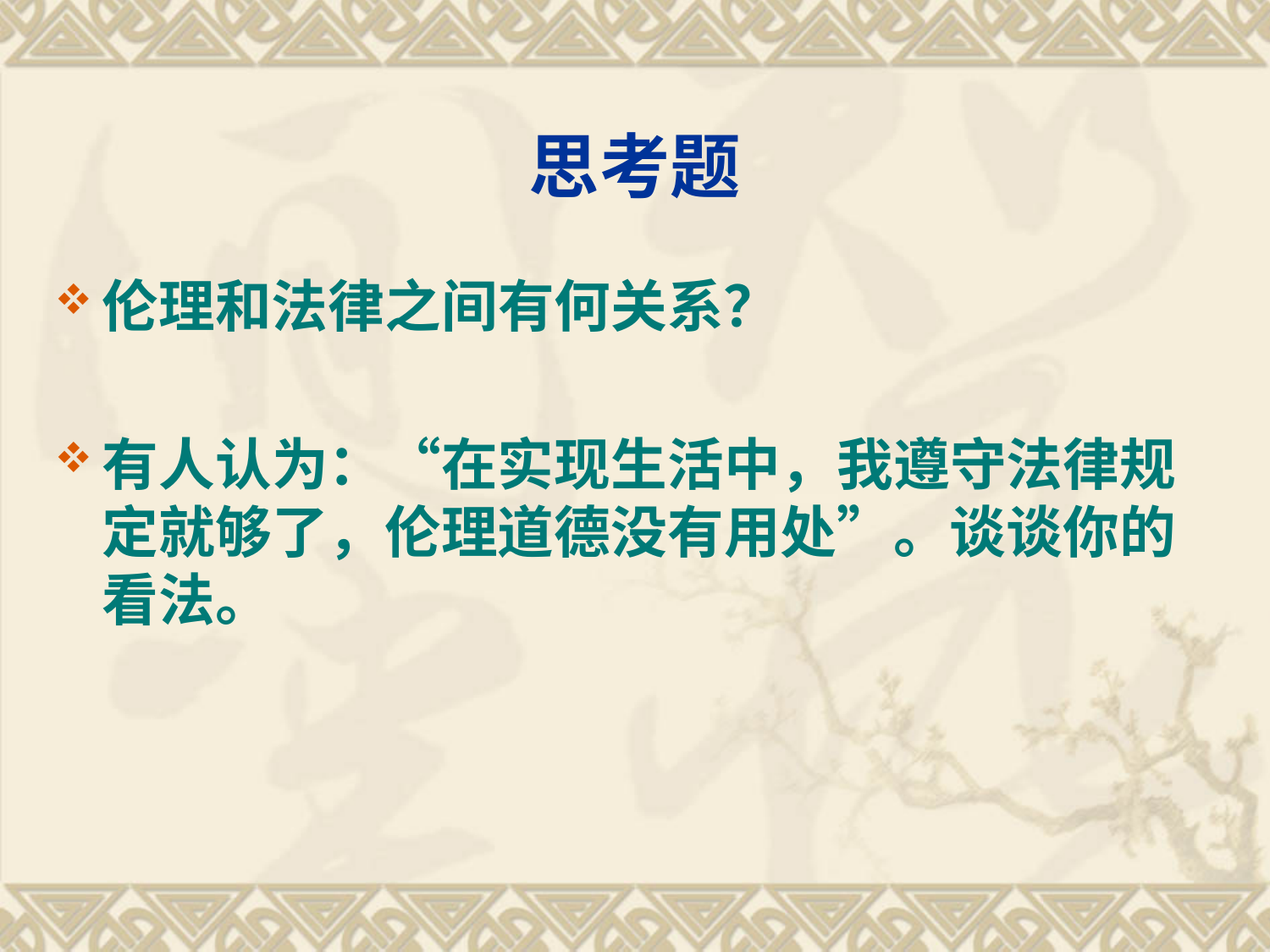

# 思考题
伦理和法律之间有何关系？

有人认为：“在实现生活中，我遵守法律规定就够了，伦理道德没有用处”。谈谈你的看法。